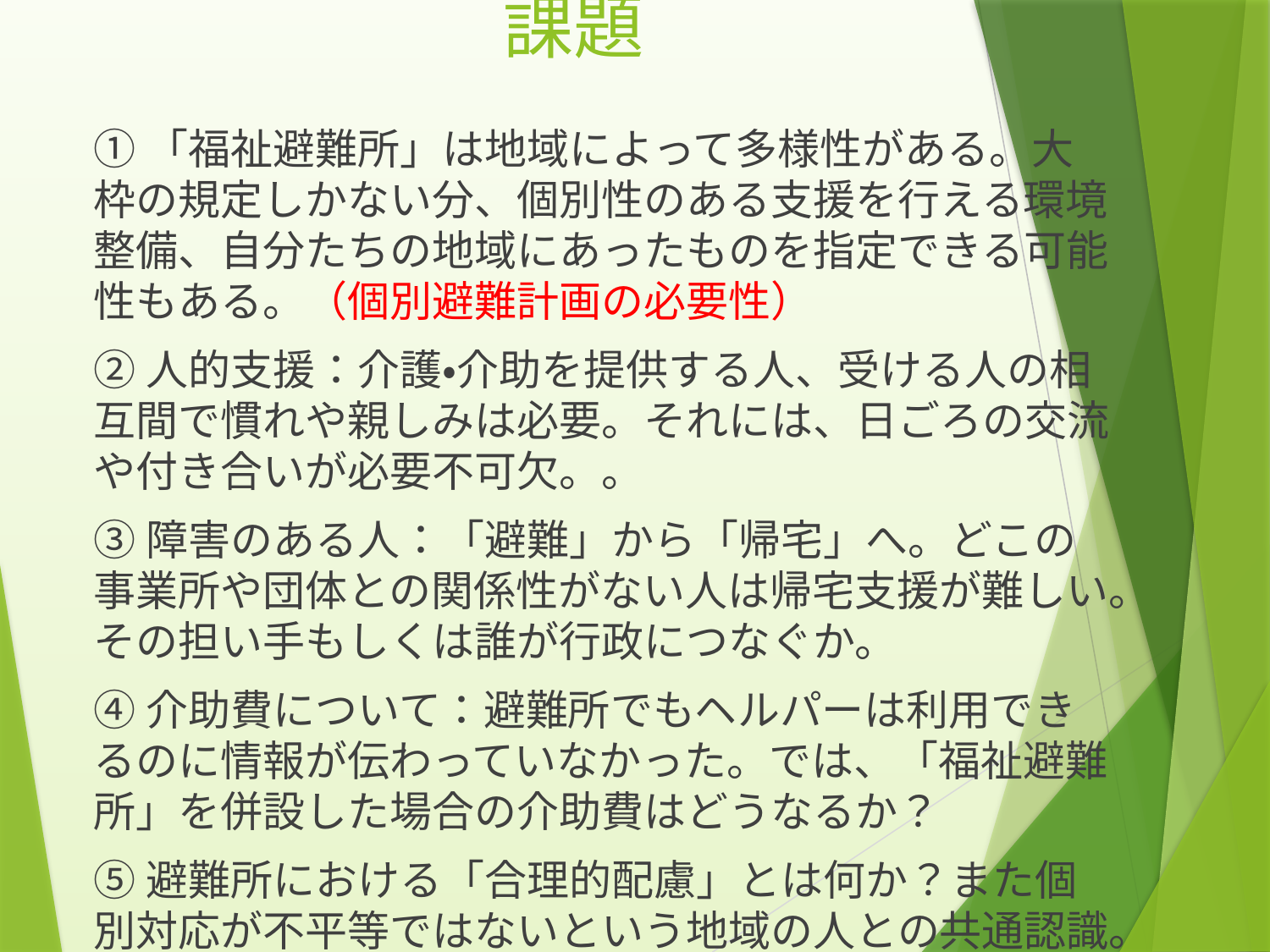

# 課題
①「福祉避難所」は地域によって多様性がある。大枠の規定しかない分、個別性のある支援を行える環境整備、自分たちの地域にあったものを指定できる可能性もある。（個別避難計画の必要性）
②人的支援：介護・介助を提供する人、受ける人の相互間で慣れや親しみは必要。それには、日ごろの交流や付き合いが必要不可欠。。
③障害のある人：「避難」から「帰宅」へ。どこの事業所や団体との関係性がない人は帰宅支援が難しい。その担い手もしくは誰が行政につなぐか。
④介助費について：避難所でもヘルパーは利用できるのに情報が伝わっていなかった。では、「福祉避難所」を併設した場合の介助費はどうなるか？
⑤避難所における「合理的配慮」とは何か？また個別対応が不平等ではないという地域の人との共通認識。